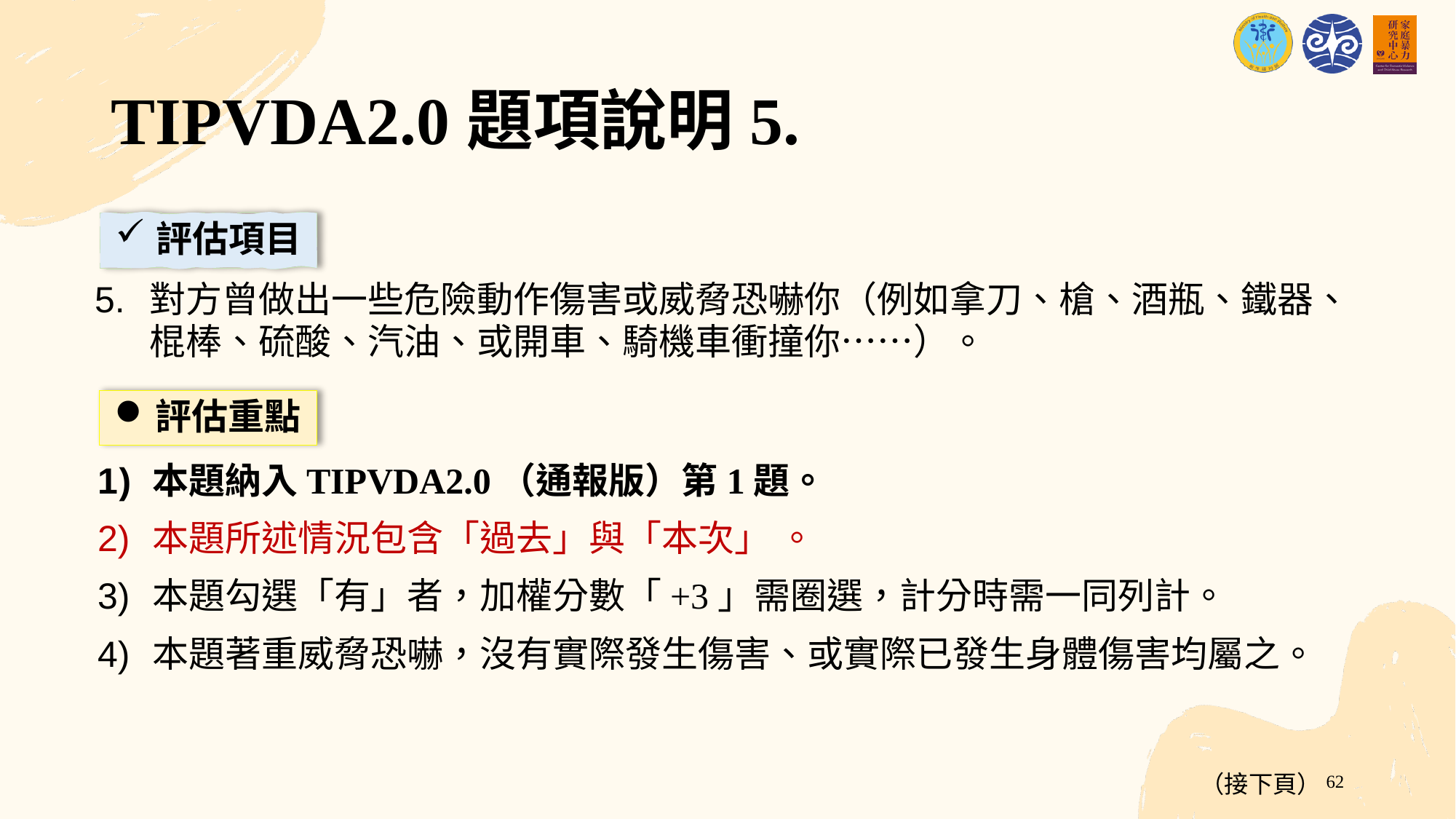

# TIPVDA2.0題項說明5.
評估項目
對方曾做出一些危險動作傷害或威脅恐嚇你（例如拿刀、槍、酒瓶、鐵器、棍棒、硫酸、汽油、或開車、騎機車衝撞你……）。
評估重點
本題納入TIPVDA2.0（通報版）第1題。
本題所述情況包含「過去」與「本次」 。
本題勾選「有」者，加權分數「+3」需圈選，計分時需一同列計。
本題著重威脅恐嚇，沒有實際發生傷害、或實際已發生身體傷害均屬之。
 （接下頁）
62